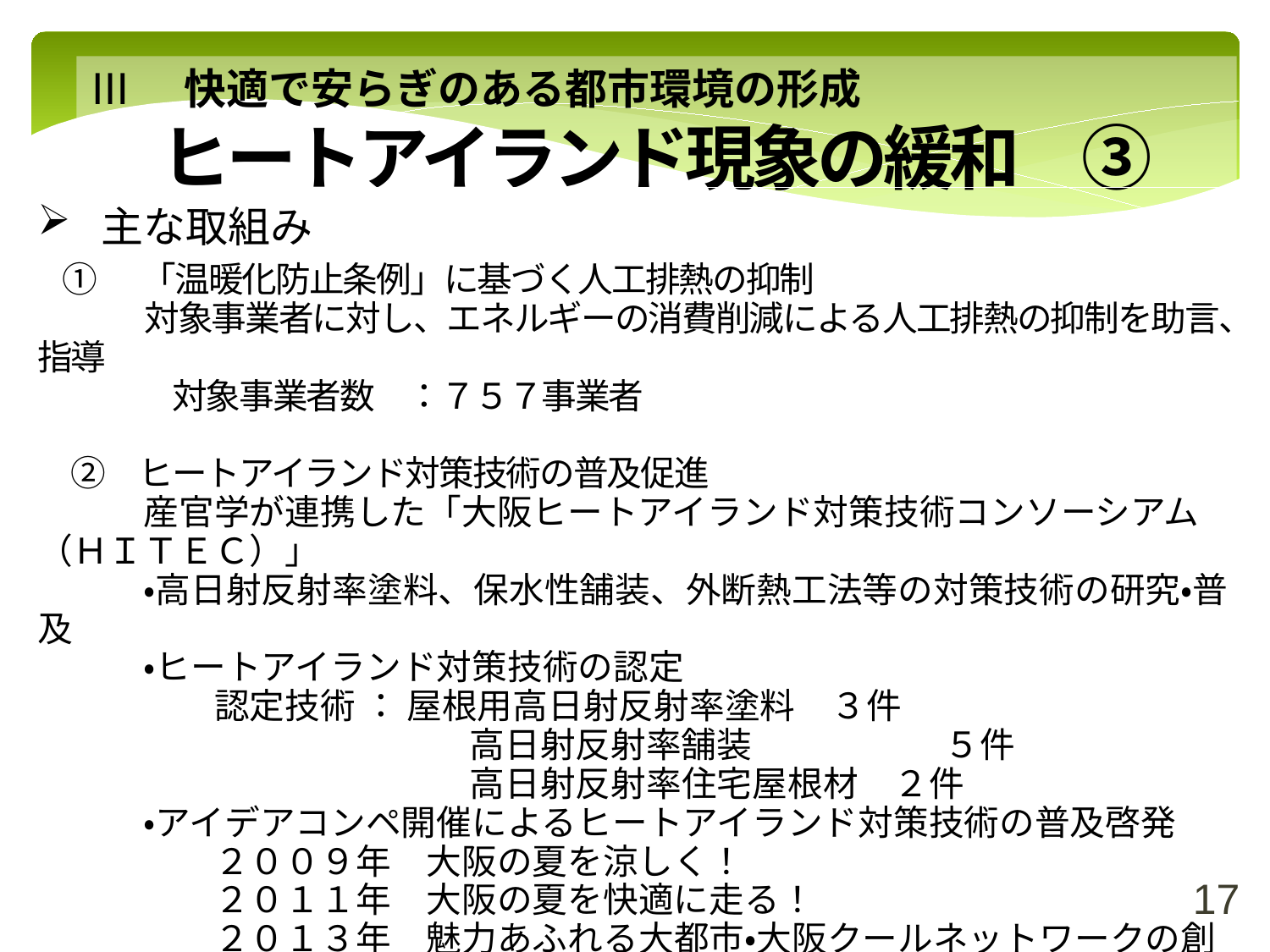

Ⅲ　快適で安らぎのある都市環境の形成
ヒートアイランド現象の緩和　③

| 主な取組み ①　「温暖化防止条例」に基づく人工排熱の抑制 　　　 対象事業者に対し、エネルギーの消費削減による人工排熱の抑制を助言、指導 　　　　対象事業者数　：７５７事業者 　②　ヒートアイランド対策技術の普及促進 　　　産官学が連携した「大阪ヒートアイランド対策技術コンソーシアム（ＨＩＴＥＣ）」 　　　・高日射反射率塗料、保水性舗装、外断熱工法等の対策技術の研究・普及 　　　・ヒートアイランド対策技術の認定 　　　　　認定技術 ： 屋根用高日射反射率塗料　３件 　　　　　　　　　　　　 高日射反射率舗装　　　　　 ５件 　　　　　　　　　　　　 高日射反射率住宅屋根材　２件 　　　・アイデアコンペ開催によるヒートアイランド対策技術の普及啓発 　　　　　２００９年　大阪の夏を涼しく！ 　　　　　２０１１年　大阪の夏を快適に走る！ 　　　　　２０１３年　魅力あふれる大都市・大阪クールネットワークの創造！ 　　　・大阪クールスポット１００選　（２０１２年９月に１１９箇所を選定） |
| --- |
|  |
17